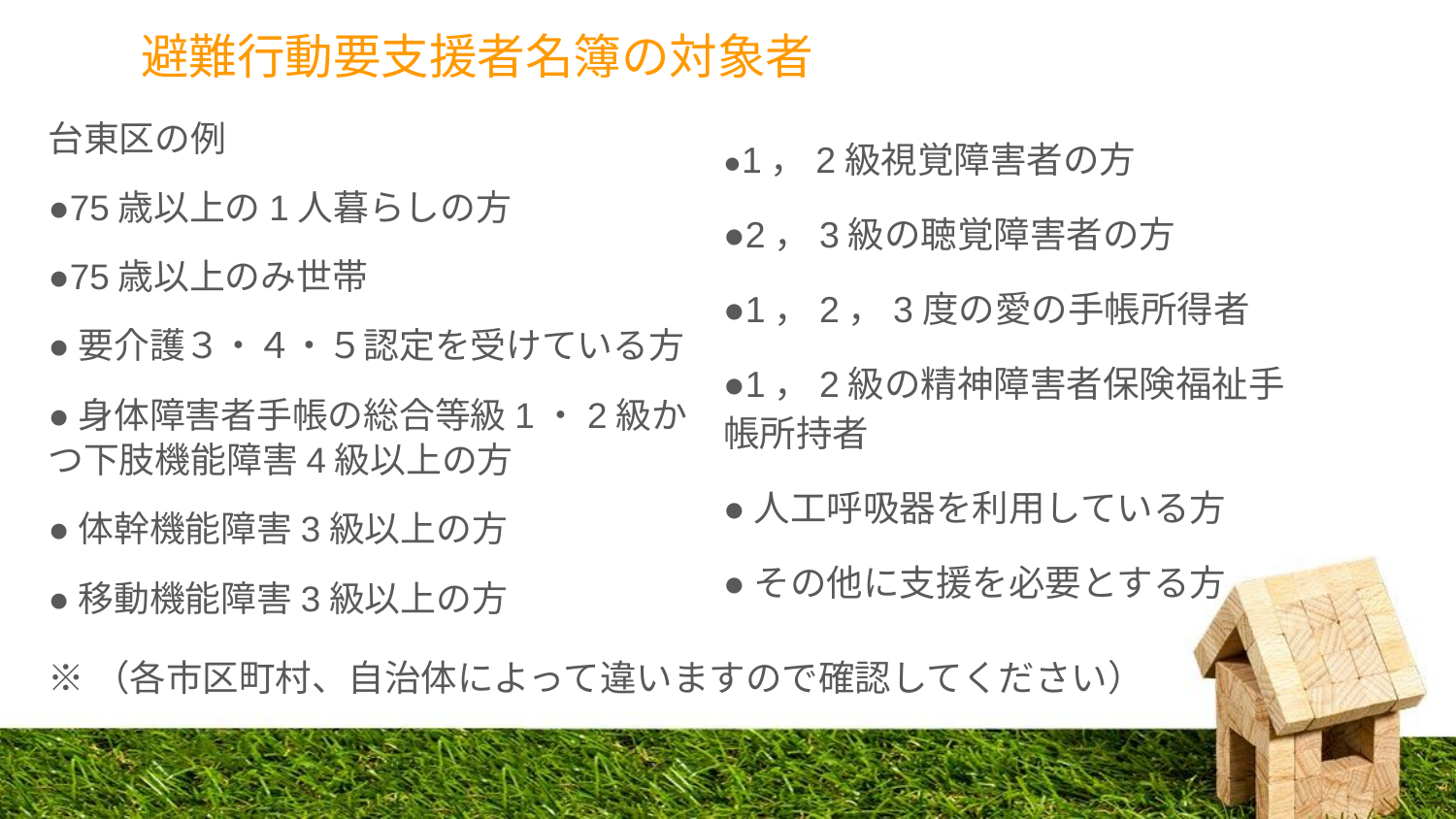

# 避難行動要支援者名簿の対象者
台東区の例
●75歳以上の1人暮らしの方
●75歳以上のみ世帯
●要介護３・４・５認定を受けている方
●身体障害者手帳の総合等級1・2級かつ下肢機能障害4級以上の方
●体幹機能障害3級以上の方
●移動機能障害3級以上の方
●1，2級視覚障害者の方
●2，3級の聴覚障害者の方
●1，2，3度の愛の手帳所得者
●1，2級の精神障害者保険福祉手帳所持者
●人工呼吸器を利用している方
●その他に支援を必要とする方
※（各市区町村、自治体によって違いますので確認してください）